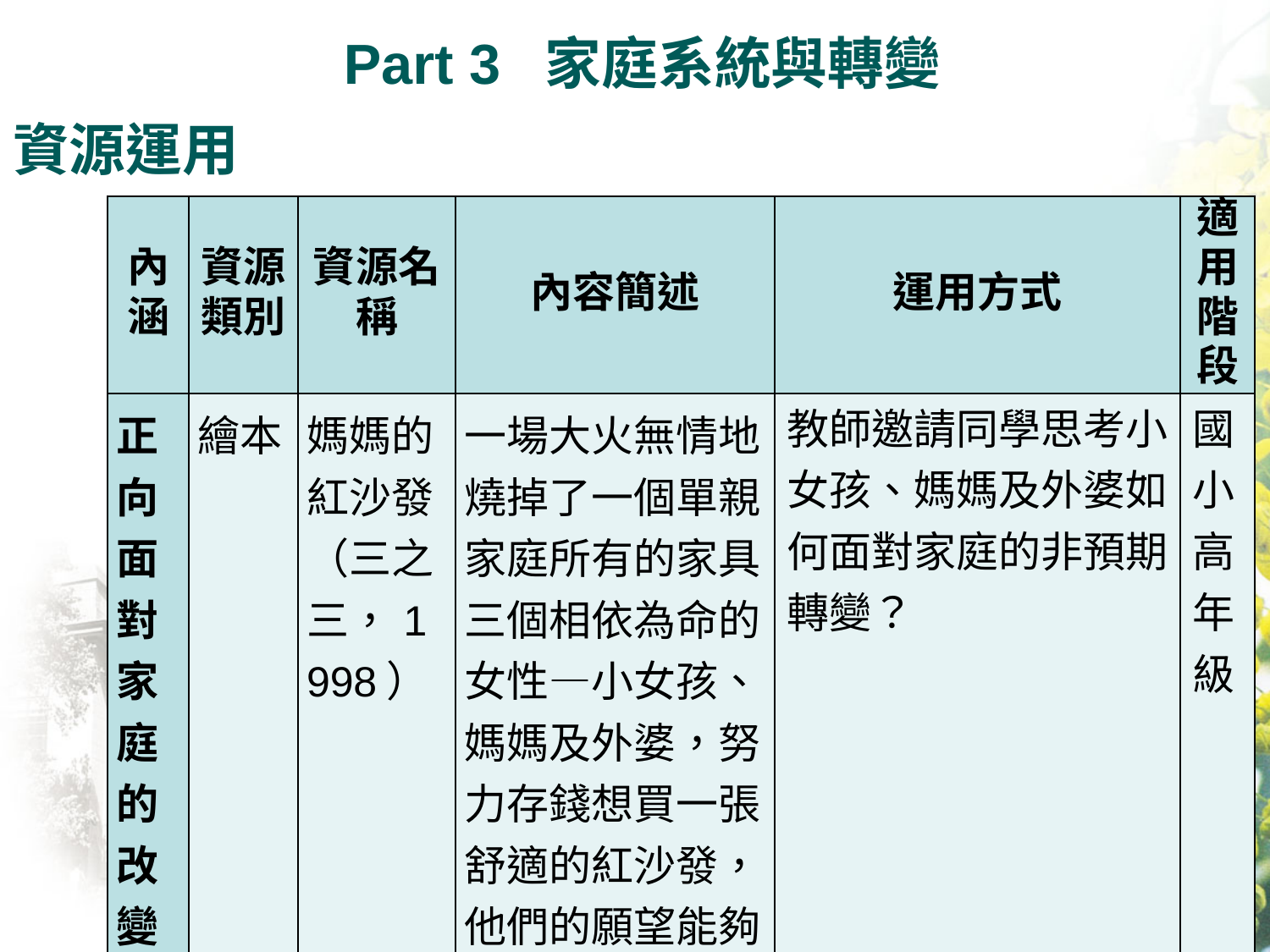

Part 3  家庭系統與轉變
資源運用
| 內涵 | 資源類別 | 資源名稱 | 內容簡述 | 運用方式 | 適用階段 |
| --- | --- | --- | --- | --- | --- |
| 正向面對家庭的改變 | 繪本 | 媽媽的紅沙發（三之三，1998） | 一場大火無情地燒掉了一個單親家庭所有的家具，三個相依為命的女性—小女孩、媽媽及外婆，努力存錢想買一張舒適的紅沙發，他們的願望能夠實現嗎？ | 教師邀請同學思考小女孩、媽媽及外婆如何面對家庭的非預期轉變？ | 國小高年級 |